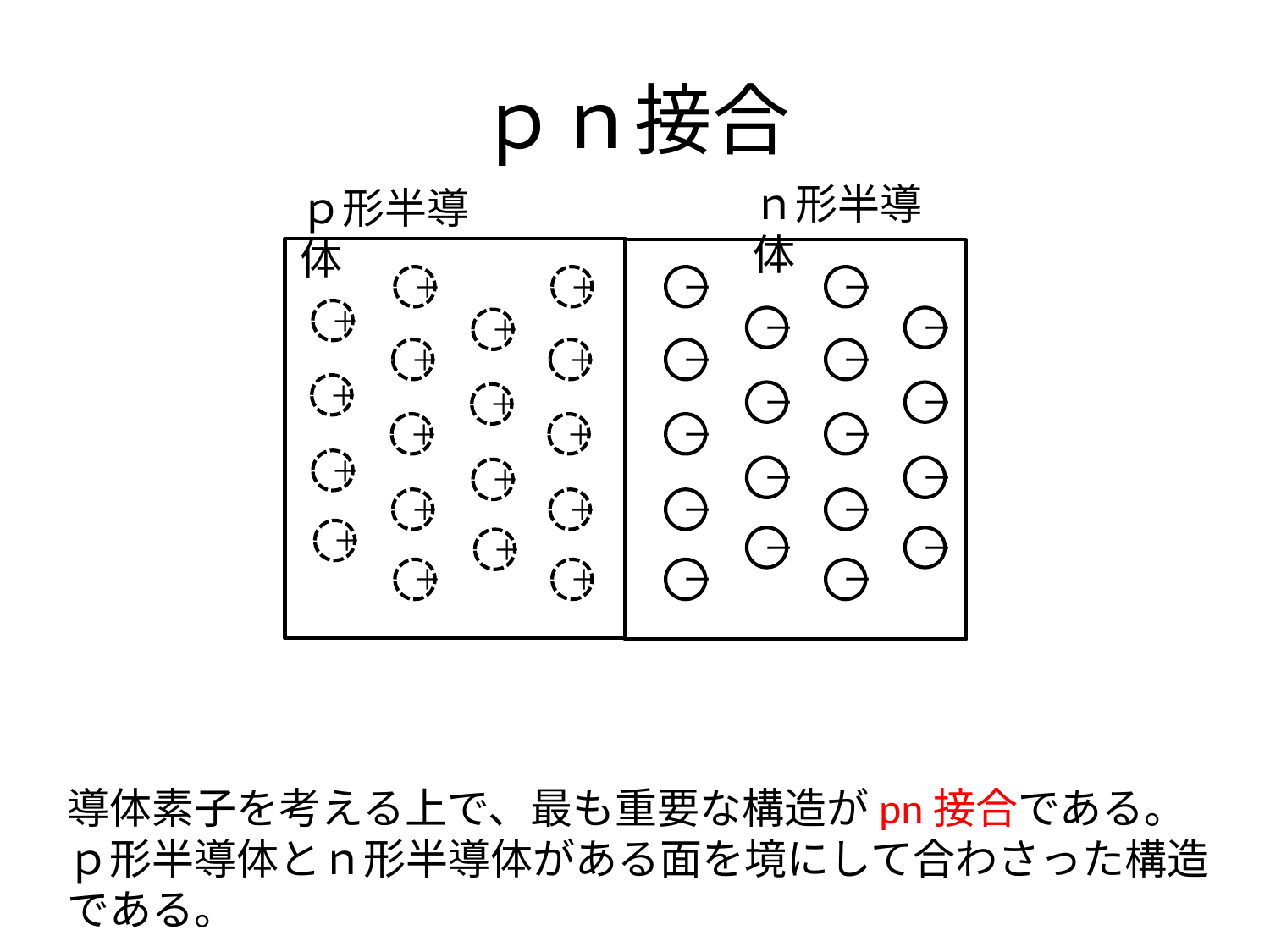

# ｐｎ接合
ｎ形半導体
ｐ形半導体

ー
ー
＋
＋
＋
ー
ー
＋
＋
＋
ー
ー
＋
ー
ー
＋
＋
＋
ー
ー
＋
ー
ー
＋
＋
＋
ー
ー
＋
ー
ー
＋
＋
＋
ー
ー
導体素子を考える上で、最も重要な構造がpn接合である。
ｐ形半導体とｎ形半導体がある面を境にして合わさった構造である。